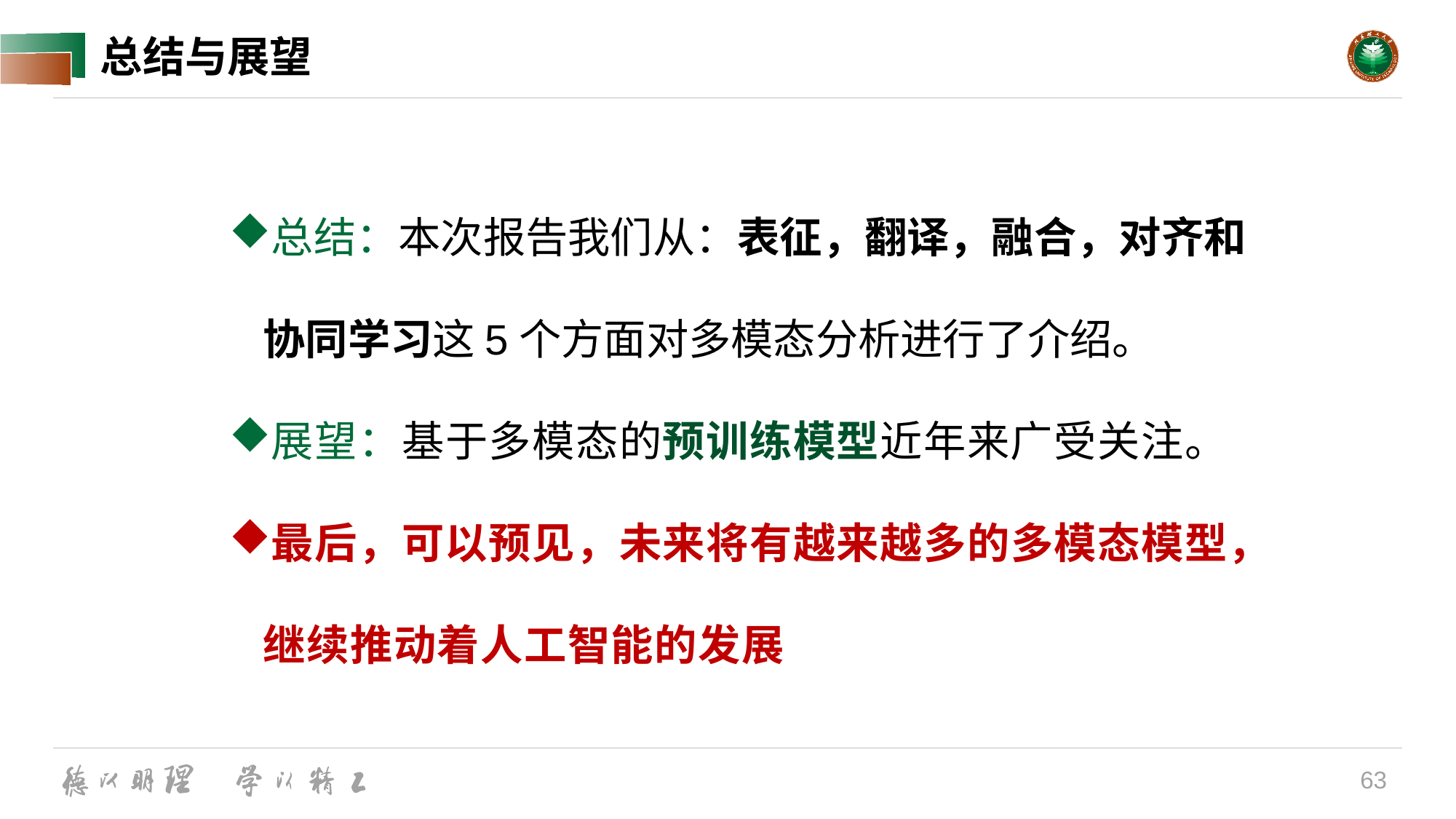

# 总结与展望

总结：本次报告我们从：表征，翻译，融合，对齐和协同学习这5个方面对多模态分析进行了介绍。
展望：基于多模态的预训练模型近年来广受关注。
最后，可以预见，未来将有越来越多的多模态模型，继续推动着人工智能的发展